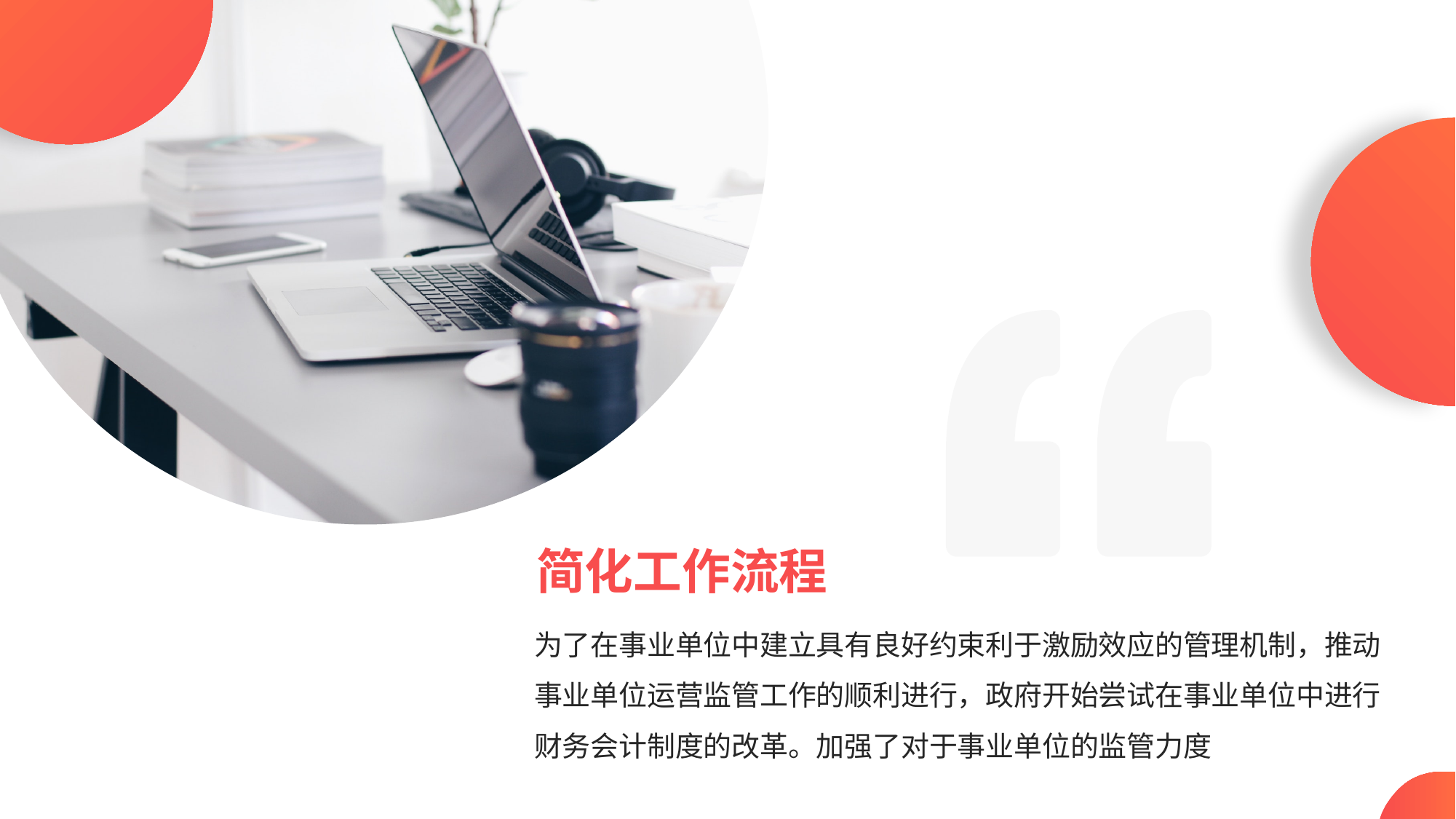

简化工作流程
为了在事业单位中建立具有良好约束利于激励效应的管理机制，推动事业单位运营监管工作的顺利进行，政府开始尝试在事业单位中进行财务会计制度的改革。加强了对于事业单位的监管力度